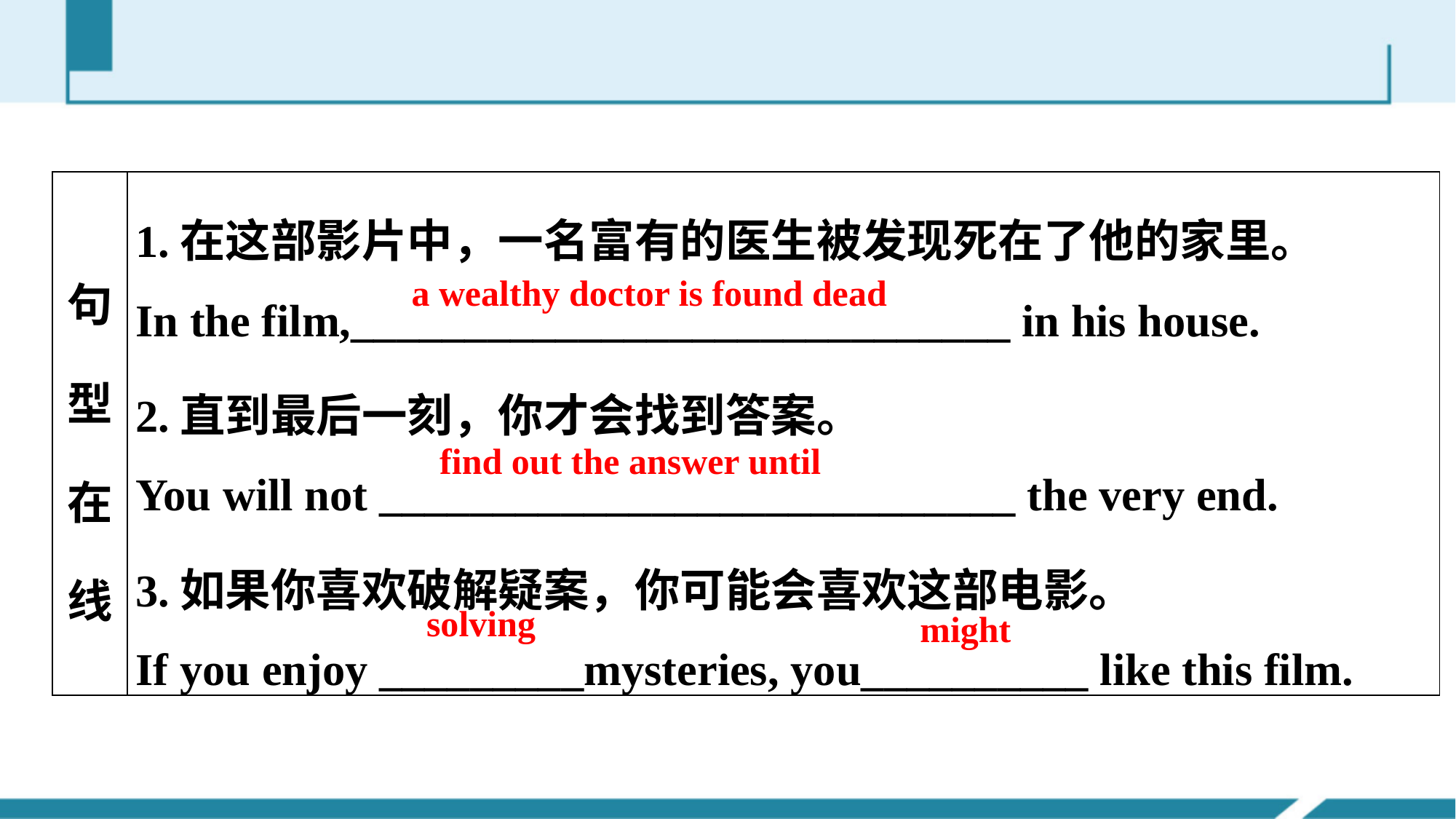

| 句型在线 | 1.在这部影片中，一名富有的医生被发现死在了他的家里。 In the film,\_\_\_\_\_\_\_\_\_\_\_\_\_\_\_\_\_\_\_\_\_\_\_\_\_\_\_\_\_ in his house. 2.直到最后一刻，你才会找到答案。 You will not \_\_\_\_\_\_\_\_\_\_\_\_\_\_\_\_\_\_\_\_\_\_\_\_\_\_\_\_ the very end. 3.如果你喜欢破解疑案，你可能会喜欢这部电影。 If you enjoy \_\_\_\_\_\_\_\_\_mysteries, you\_\_\_\_\_\_\_\_\_\_ like this film. |
| --- | --- |
a wealthy doctor is found dead
find out the answer until
solving
might